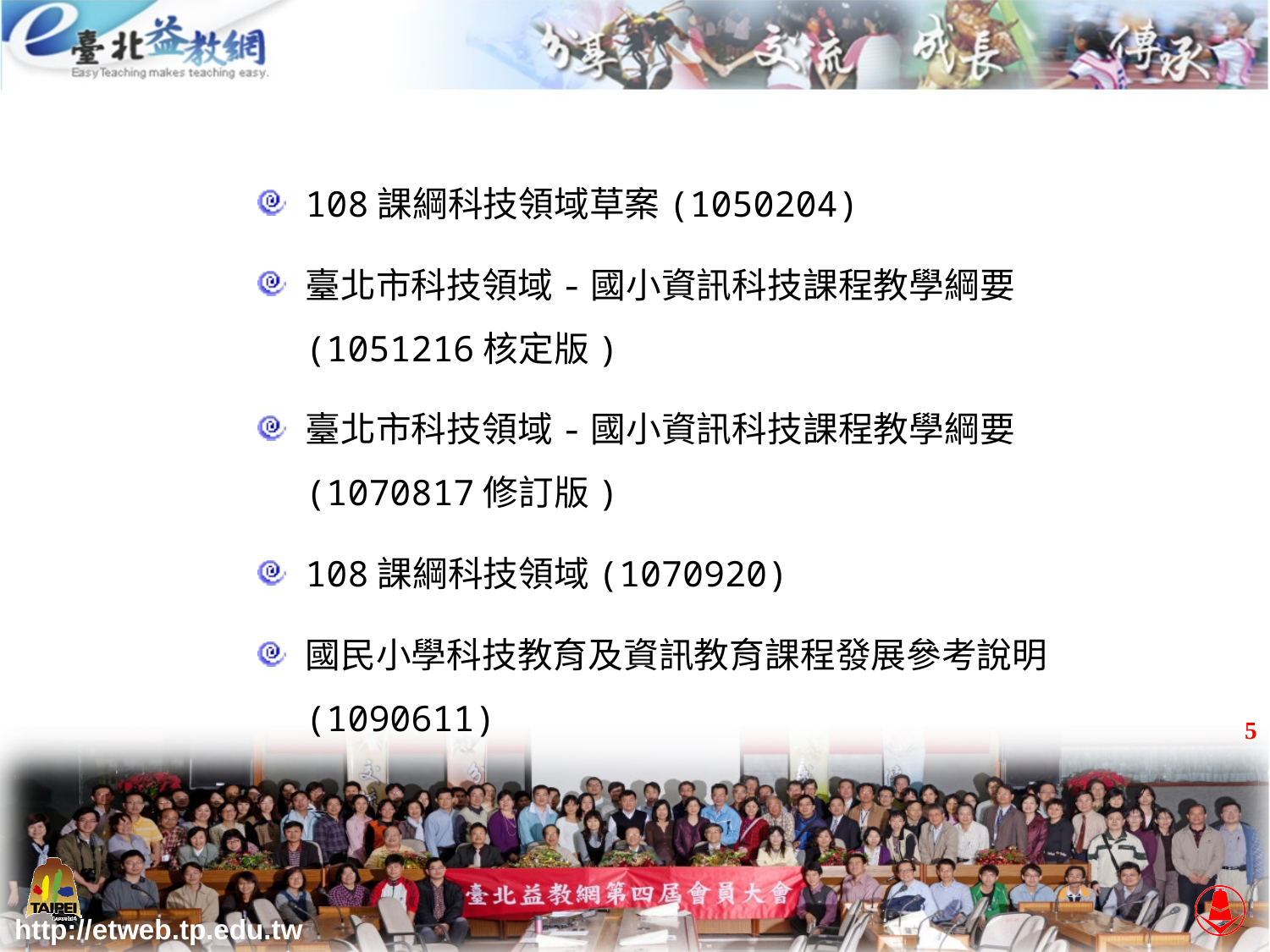

108課綱科技領域草案(1050204)
臺北市科技領域-國小資訊科技課程教學綱要(1051216核定版)
臺北市科技領域-國小資訊科技課程教學綱要(1070817修訂版)
108課綱科技領域(1070920)
國民小學科技教育及資訊教育課程發展參考說明(1090611)

5